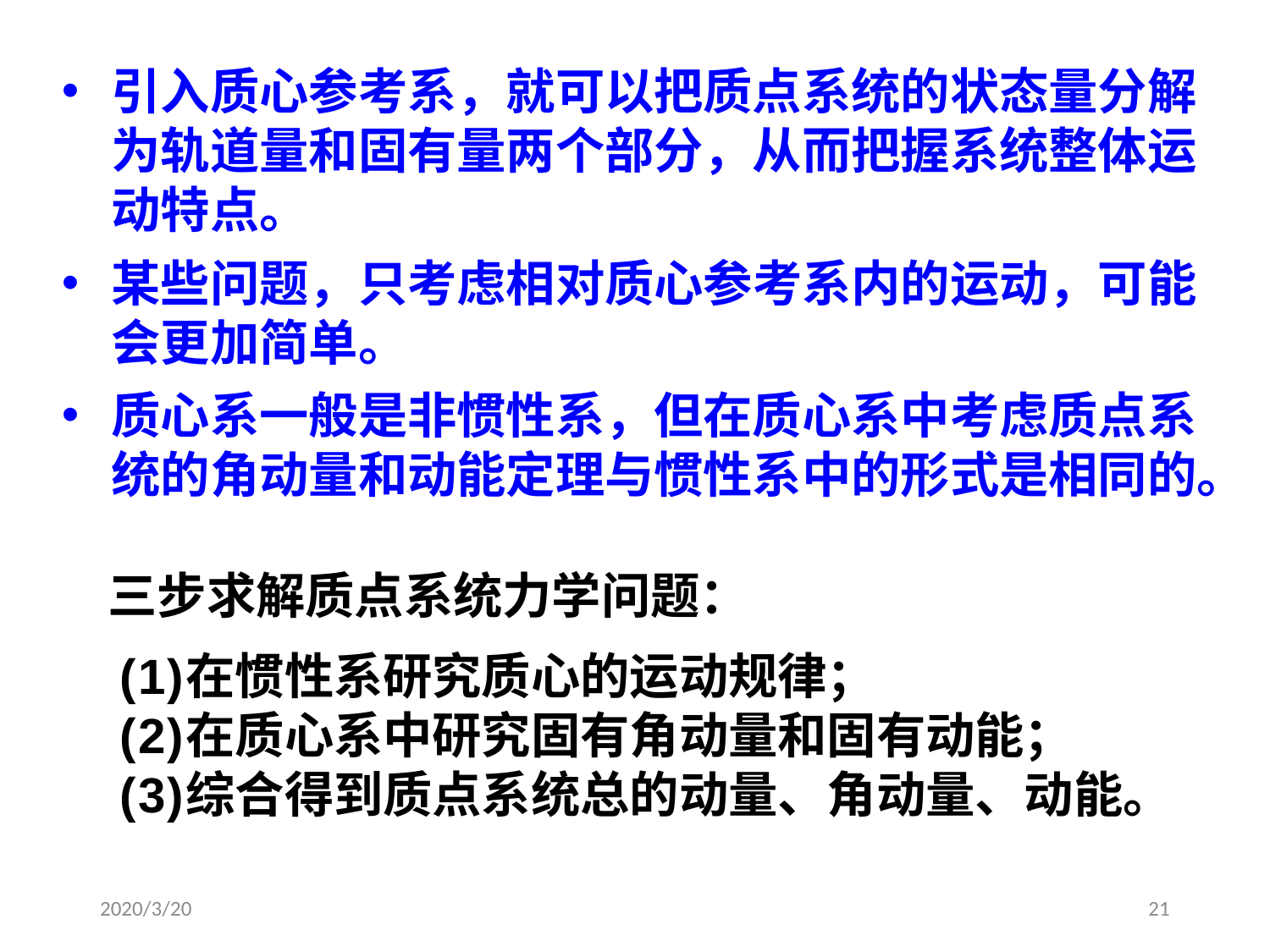

引入质心参考系，就可以把质点系统的状态量分解为轨道量和固有量两个部分，从而把握系统整体运动特点。
某些问题，只考虑相对质心参考系内的运动，可能会更加简单。
质心系一般是非惯性系，但在质心系中考虑质点系统的角动量和动能定理与惯性系中的形式是相同的。
三步求解质点系统力学问题：
在惯性系研究质心的运动规律；
在质心系中研究固有角动量和固有动能；
综合得到质点系统总的动量、角动量、动能。
2020/3/20
21